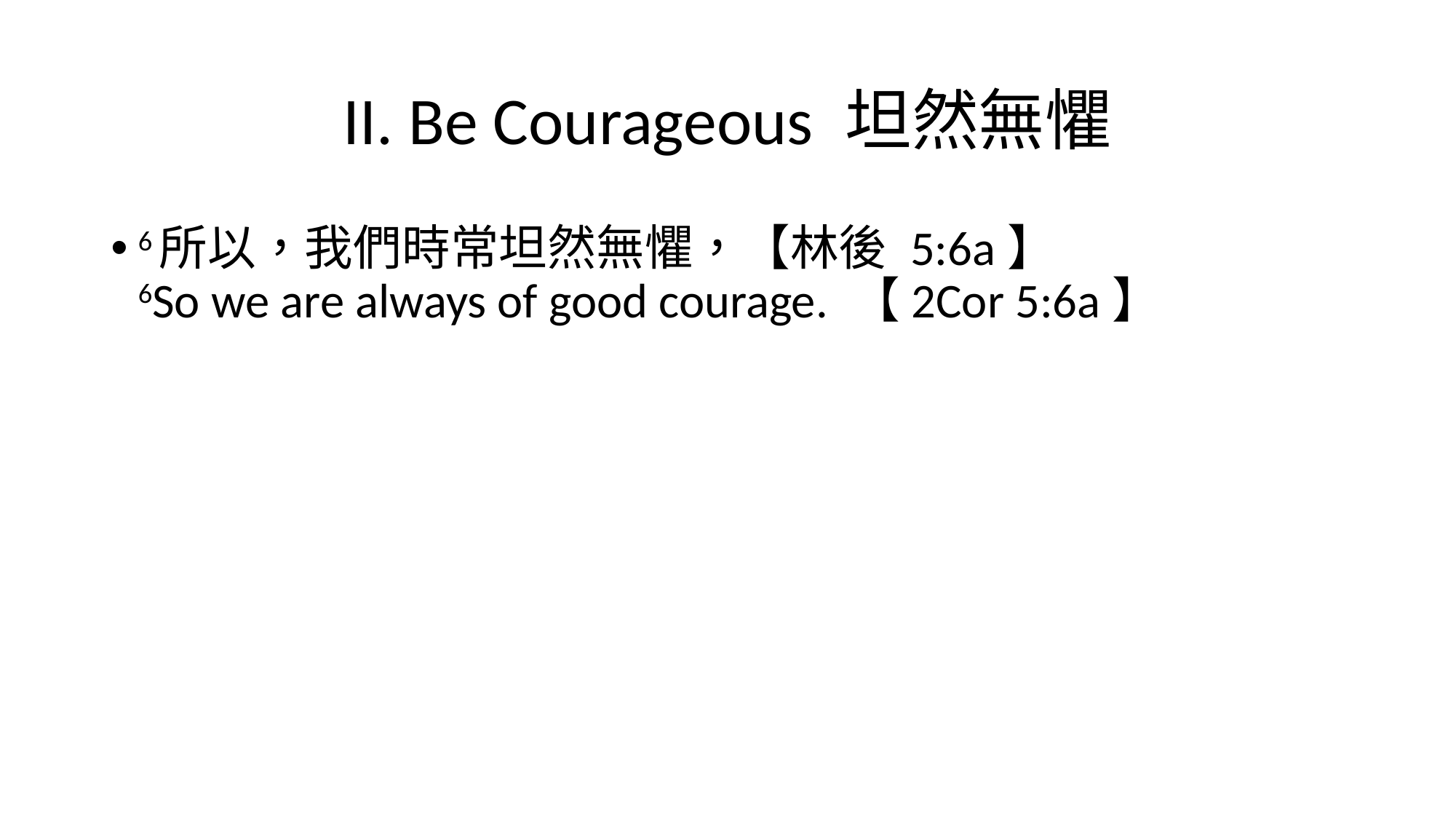

# II. Be Courageous 坦然無懼
6所以，我們時常坦然無懼，【林後 5:6a】
6So we are always of good courage. 【2Cor 5:6a】